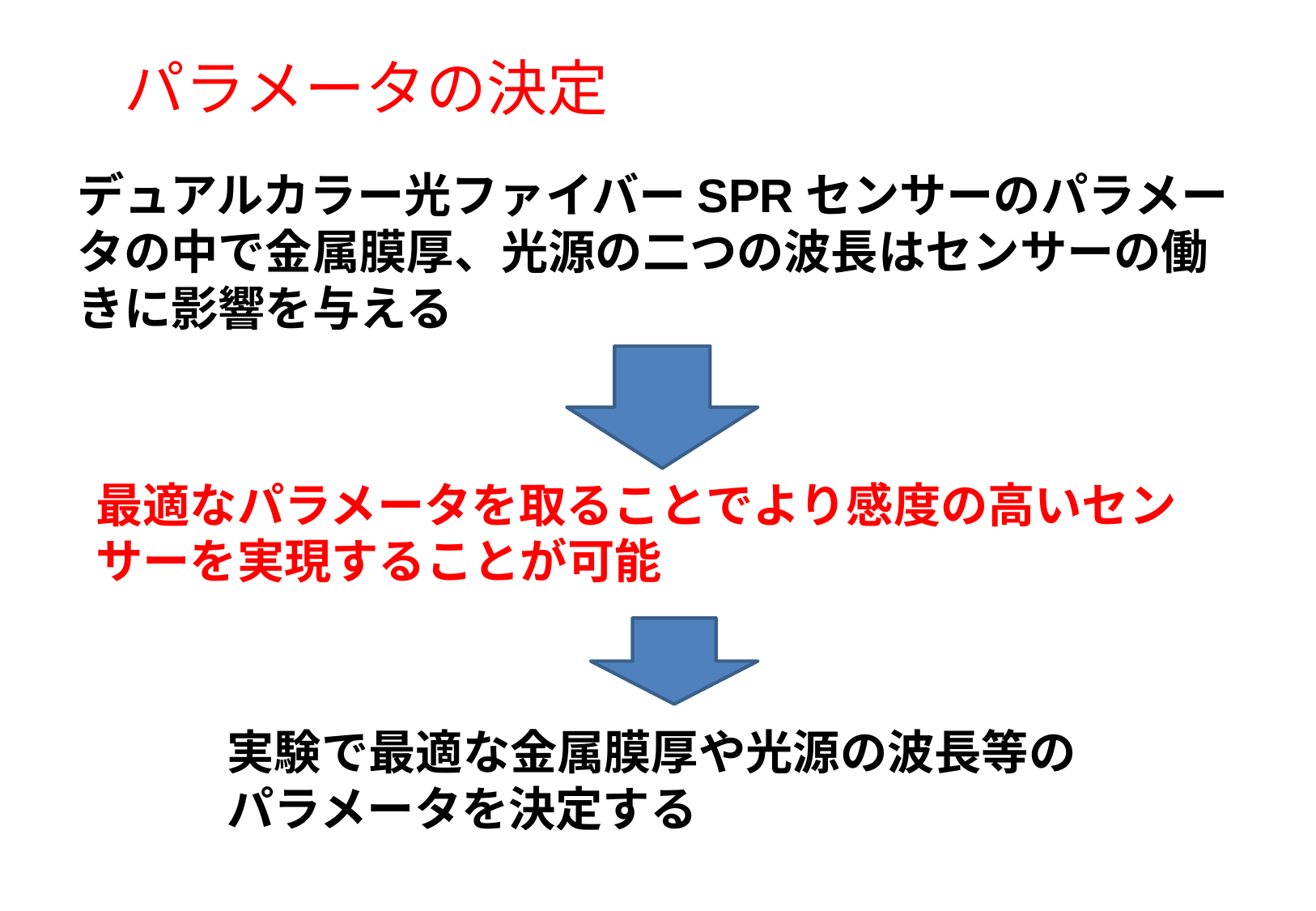

パラメータの決定
デュアルカラー光ファイバーSPRセンサーのパラメータの中で金属膜厚、光源の二つの波長はセンサーの働きに影響を与える

最適なパラメータを取ることでより感度の高いセンサーを実現することが可能

実験で最適な金属膜厚や光源の波長等のパラメータを決定する